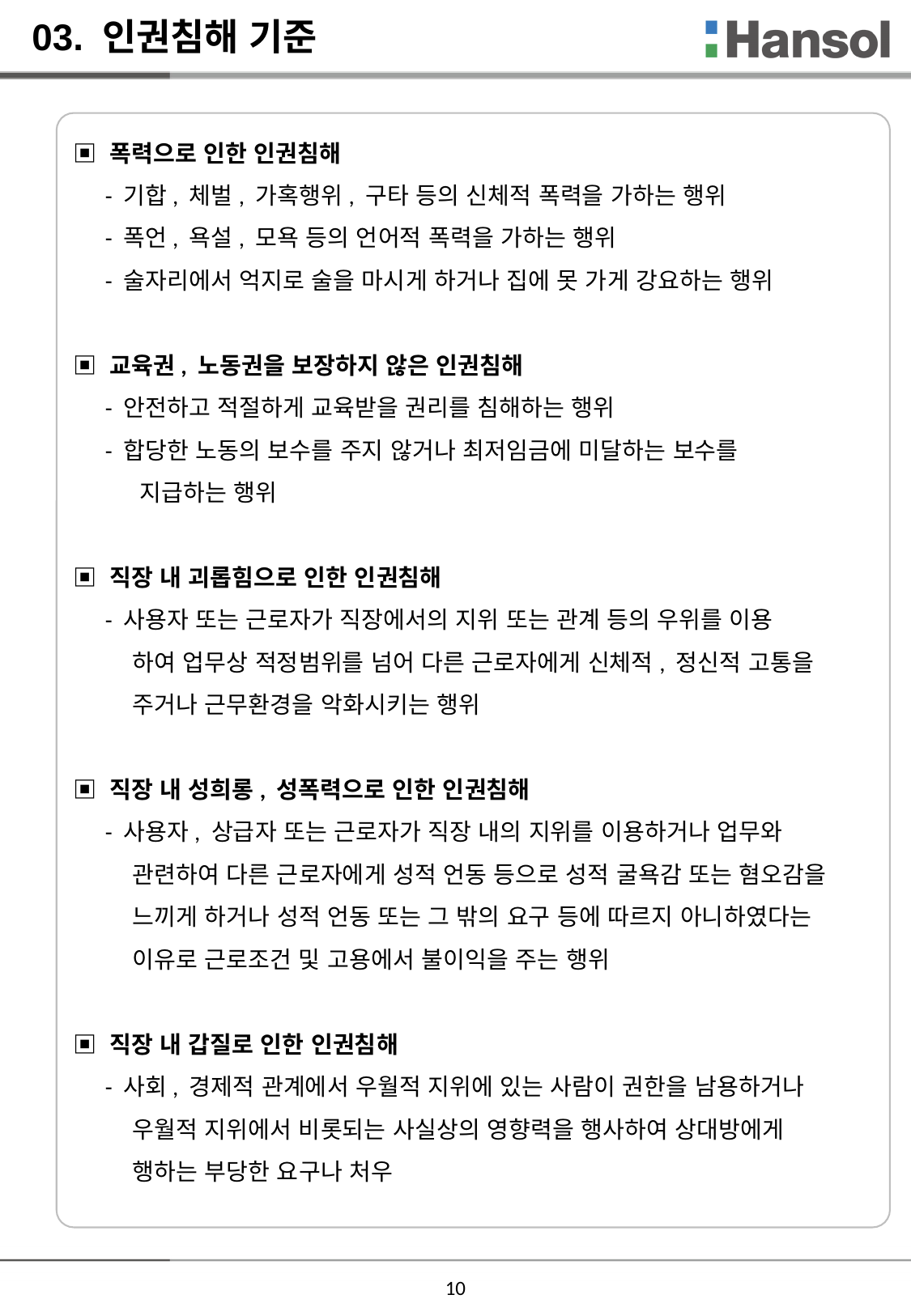

03. 인권침해 기준
▣ 폭력으로 인한 인권침해
      - 기합, 체벌, 가혹행위, 구타 등의 신체적 폭력을 가하는 행위
      - 폭언, 욕설, 모욕 등의 언어적 폭력을 가하는 행위
      - 술자리에서 억지로 술을 마시게 하거나 집에 못 가게 강요하는 행위

▣ 교육권, 노동권을 보장하지 않은 인권침해
      - 안전하고 적절하게 교육받을 권리를 침해하는 행위
      - 합당한 노동의 보수를 주지 않거나 최저임금에 미달하는 보수를
         지급하는 행위

▣ 직장 내 괴롭힘으로 인한 인권침해
      - 사용자 또는 근로자가 직장에서의 지위 또는 관계 등의 우위를 이용
        하여 업무상 적정범위를 넘어 다른 근로자에게 신체적, 정신적 고통을
        주거나 근무환경을 악화시키는 행위

▣ 직장 내 성희롱, 성폭력으로 인한 인권침해
      - 사용자, 상급자 또는 근로자가 직장 내의 지위를 이용하거나 업무와
        관련하여 다른 근로자에게 성적 언동 등으로 성적 굴욕감 또는 혐오감을
        느끼게 하거나 성적 언동 또는 그 밖의 요구 등에 따르지 아니하였다는
        이유로 근로조건 및 고용에서 불이익을 주는 행위

▣ 직장 내 갑질로 인한 인권침해
      - 사회, 경제적 관계에서 우월적 지위에 있는 사람이 권한을 남용하거나
        우월적 지위에서 비롯되는 사실상의 영향력을 행사하여 상대방에게
        행하는 부당한 요구나 처우
10